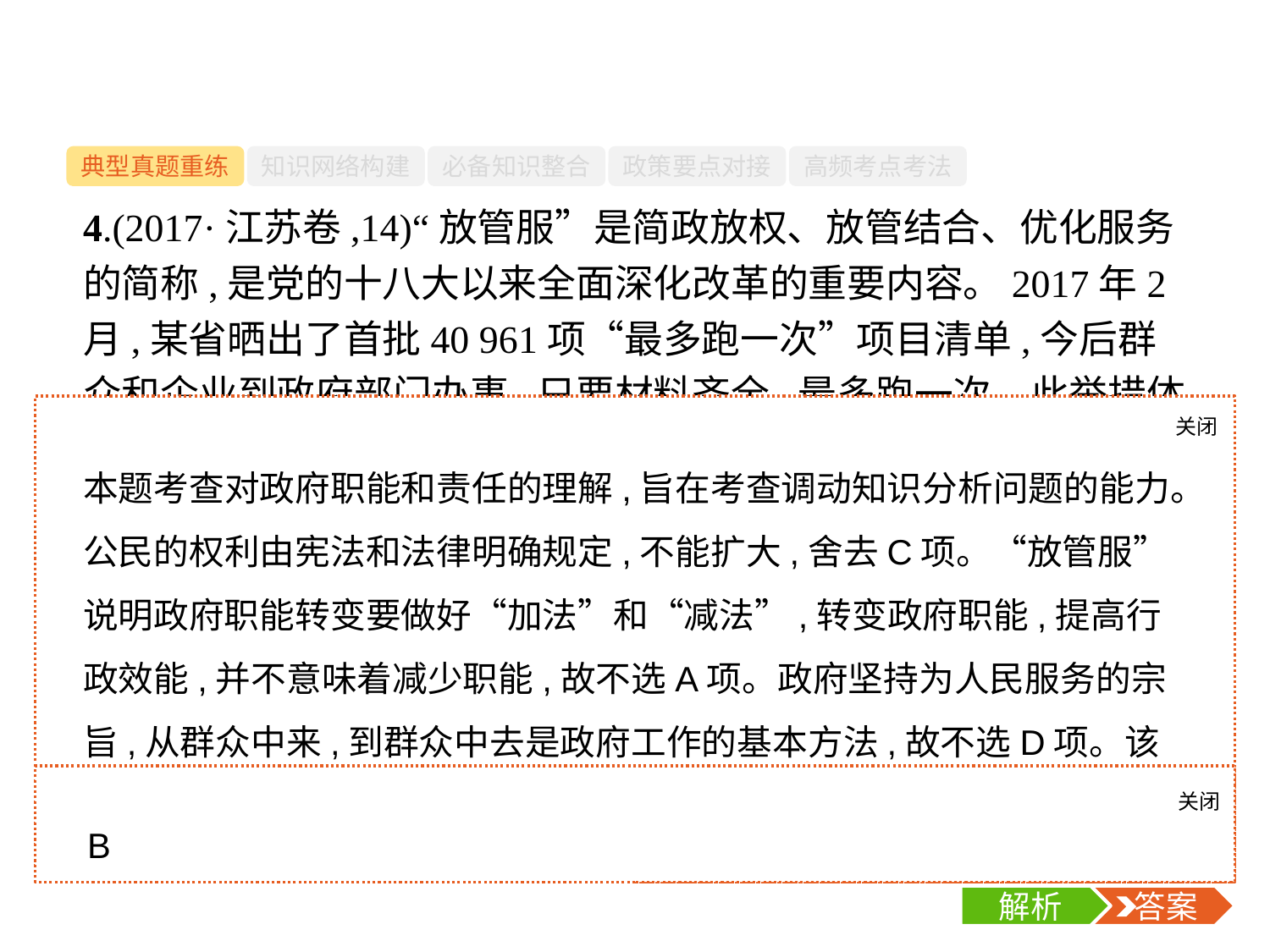

-31-
典型真题重练
知识网络构建
必备知识整合
政策要点对接
高频考点考法
4.(2017·江苏卷,14)“放管服”是简政放权、放管结合、优化服务的简称,是党的十八大以来全面深化改革的重要内容。2017年2月,某省晒出了首批40 961项“最多跑一次”项目清单,今后群众和企业到政府部门办事,只要材料齐全,最多跑一次。此举措体现了(　　)
A.政府的职能在不断减少
B.政府求真务实的工作作风
C.公民的权利在进一步扩大
D.政府从群众中来到群众中去的宗旨

关闭
解析

本题考查对政府职能和责任的理解,旨在考查调动知识分析问题的能力。公民的权利由宪法和法律明确规定,不能扩大,舍去C项。“放管服”说明政府职能转变要做好“加法”和“减法”,转变政府职能,提高行政效能,并不意味着减少职能,故不选A项。政府坚持为人民服务的宗旨,从群众中来,到群众中去是政府工作的基本方法,故不选D项。该省的举措,表明政府求真务实,坚持对人民负责的原则,故选B项。

关闭
解析
  答案

B
解析
  答案